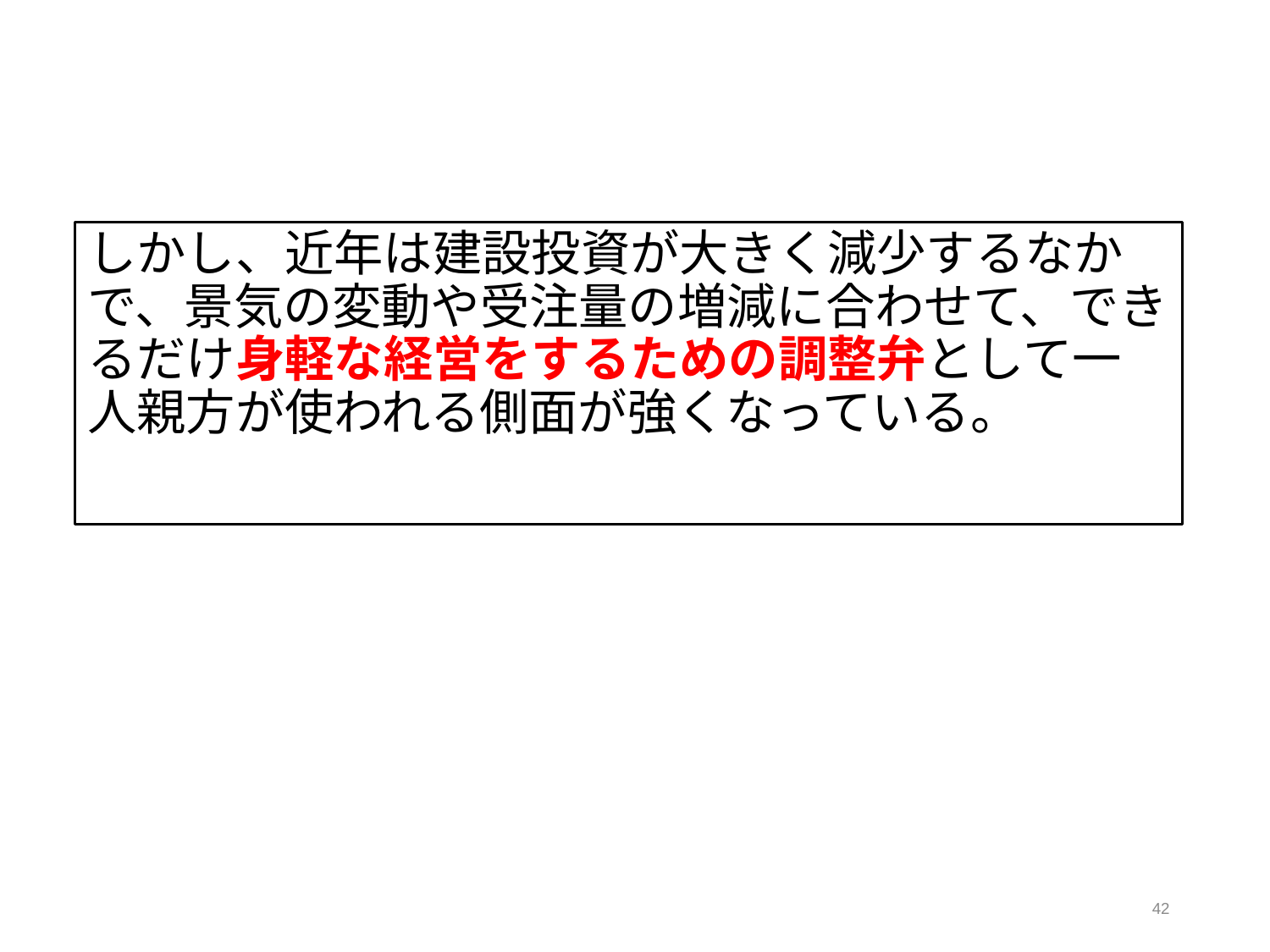

#
しかし、近年は建設投資が大きく減少するなかで、景気の変動や受注量の増減に合わせて、できるだけ身軽な経営をするための調整弁として一人親方が使われる側面が強くなっている。
42